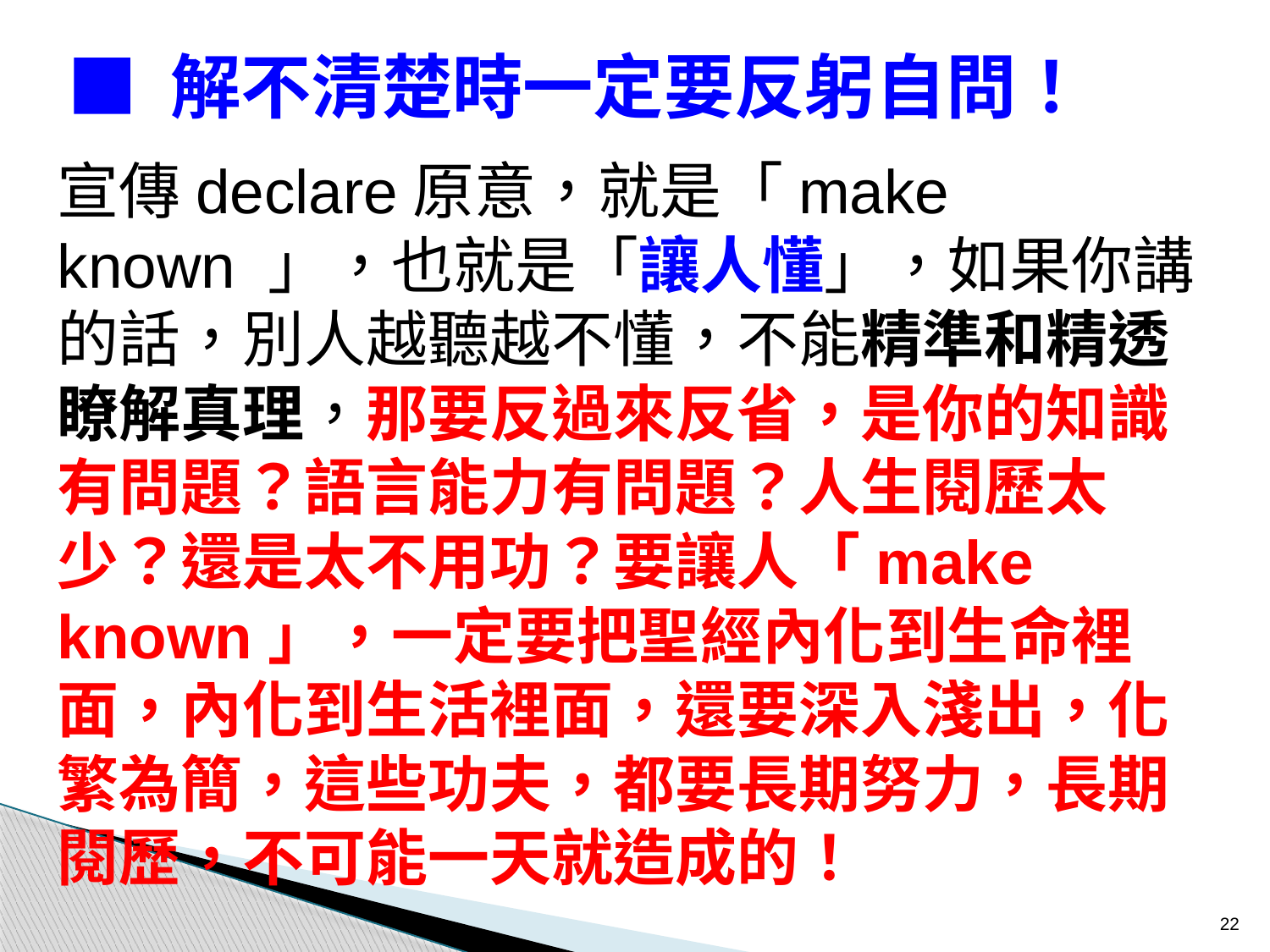

■ 解不清楚時一定要反躬自問！
宣傳declare原意，就是「make known 」，也就是「讓人懂」，如果你講的話，別人越聽越不懂，不能精準和精透瞭解真理，那要反過來反省，是你的知識有問題？語言能力有問題？人生閱歷太少？還是太不用功？要讓人「make known」，一定要把聖經內化到生命裡面，內化到生活裡面，還要深入淺出，化繁為簡，這些功夫，都要長期努力，長期閱歷，不可能一天就造成的！
22